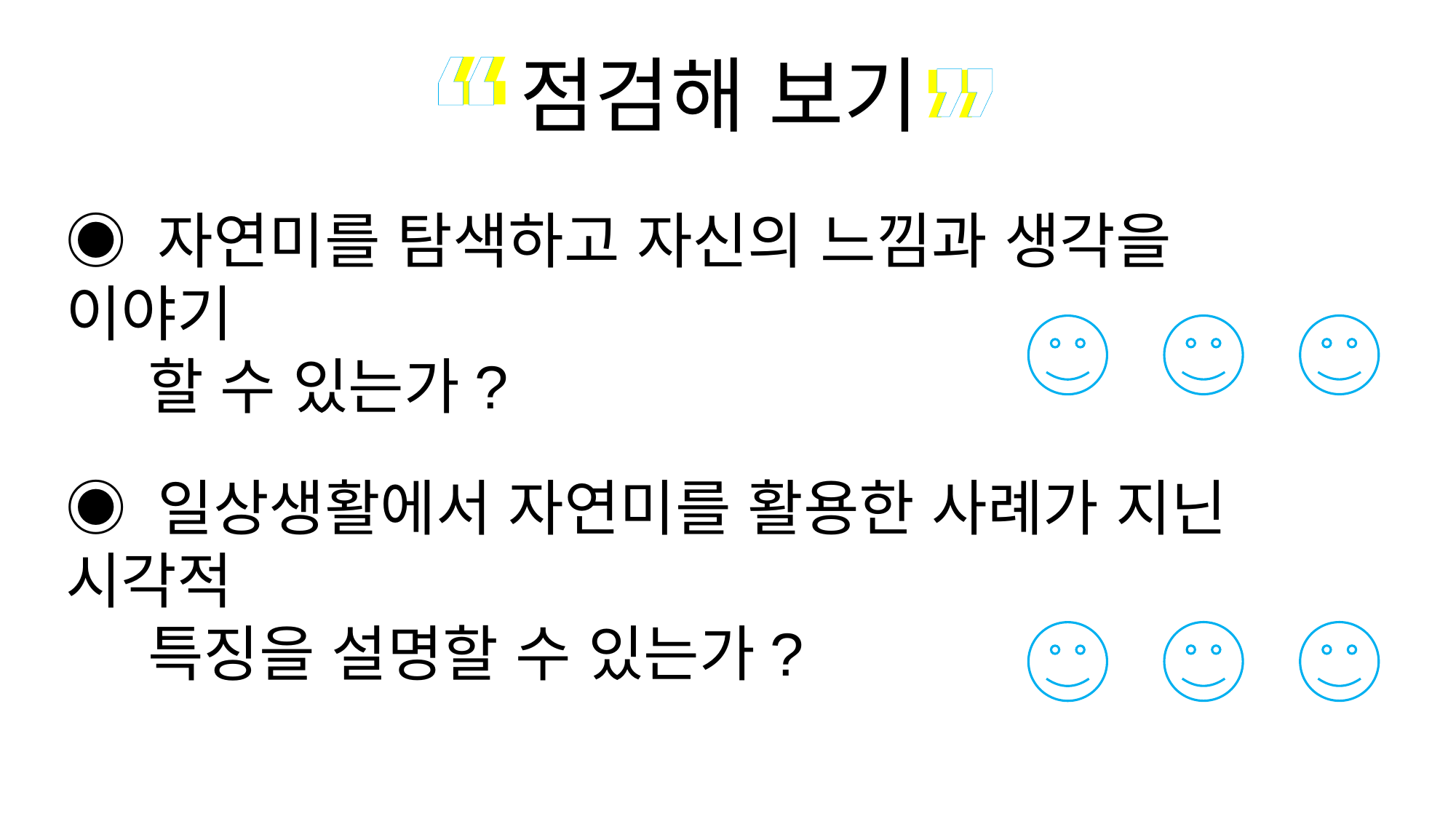

“
“
”
”
점검해 보기
◉ 자연미를 탐색하고 자신의 느낌과 생각을 이야기
    할 수 있는가?

◉ 일상생활에서 자연미를 활용한 사례가 지닌 시각적
    특징을 설명할 수 있는가?